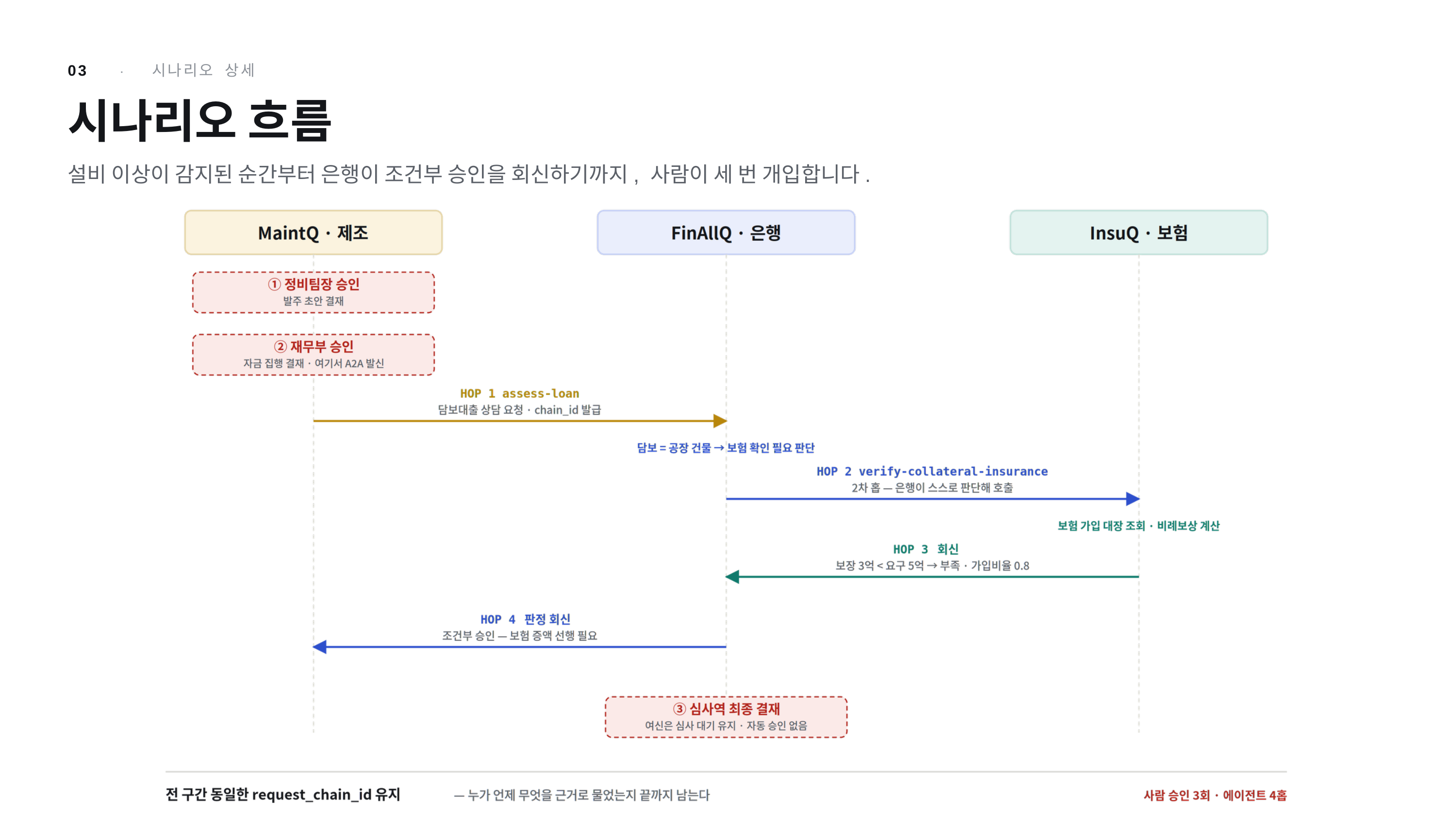

03   ·  시나리오 상세
시나리오 흐름
설비 이상이 감지된 순간부터 은행이 조건부 승인을 회신하기까지, 사람이 세 번 개입합니다.